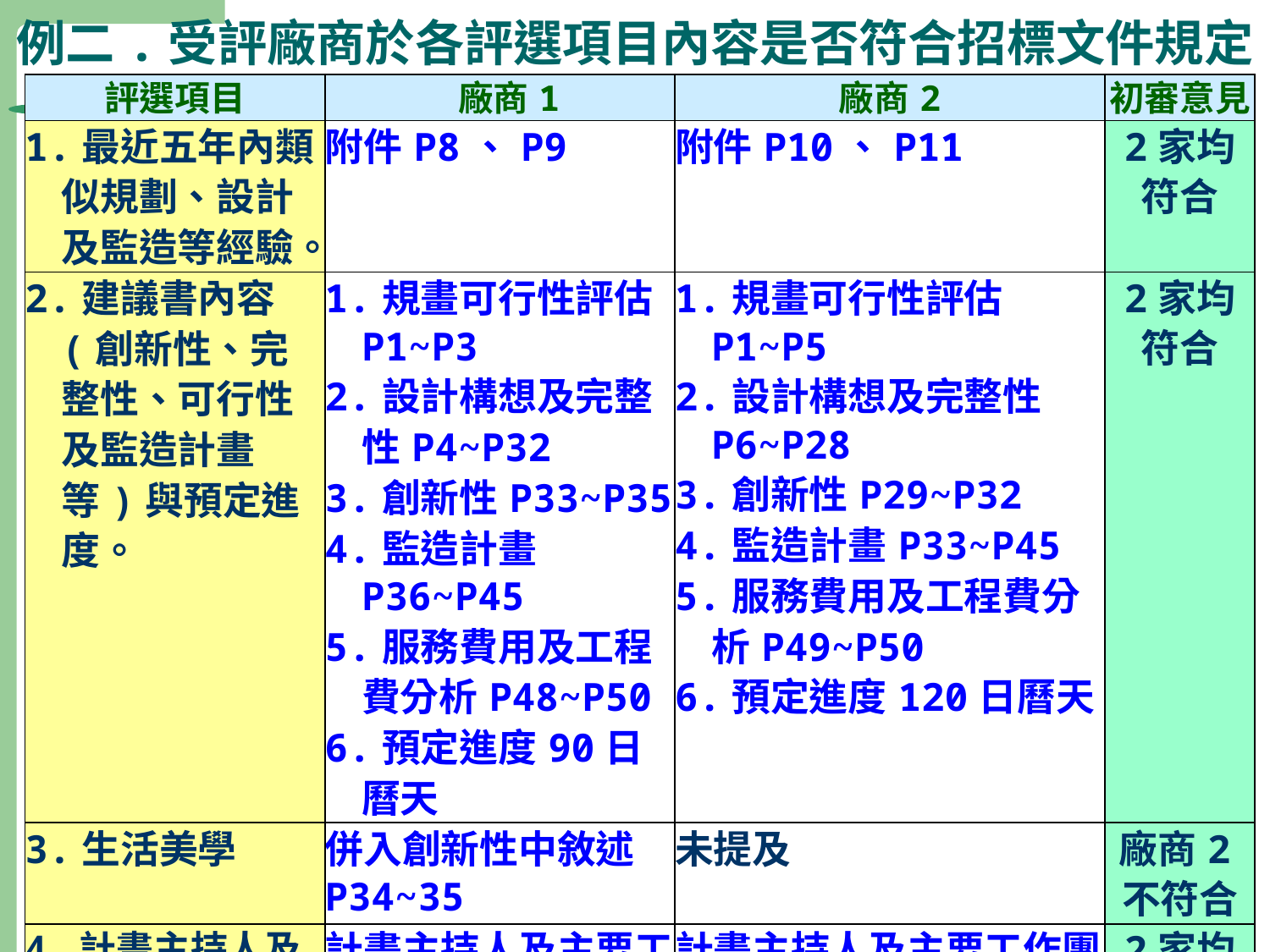

例二.受評廠商於各評選項目內容是否符合招標文件規定

| 評選項目 | 廠商1 | 廠商2 | 初審意見 |
| --- | --- | --- | --- |
| 1.最近五年內類似規劃、設計及監造等經驗。 | 附件P8、P9 | 附件P10、P11 | 2家均符合 |
| 2.建議書內容(創新性、完整性、可行性及監造計畫等)與預定進度。 | 1.規畫可行性評估P1~P3 2.設計構想及完整性P4~P32 3.創新性P33~P35 4.監造計畫P36~P45 5.服務費用及工程費分析P48~P50 6.預定進度90日曆天 | 1.規畫可行性評估P1~P5 2.設計構想及完整性P6~P28 3.創新性P29~P32 4.監造計畫P33~P45 5.服務費用及工程費分析P49~P50 6.預定進度120日曆天 | 2家均符合 |
| 3.生活美學 | 併入創新性中敘述P34~35 | 未提及 | 廠商2不符合 |
| 4.計畫主持人及主要工作人員類似計畫之經驗與能力(包括學、經歷、專長等) | 計畫主持人及主要工作團隊，詳組織架構圖及各項目負責人員學經歷及擔任工作任務。P36~P37 | 計畫主持人及主要工作團隊，詳組織架構圖及各項目負責人員學經歷及擔任工作任務。P44~P45 | 2家均符合 |
6
6